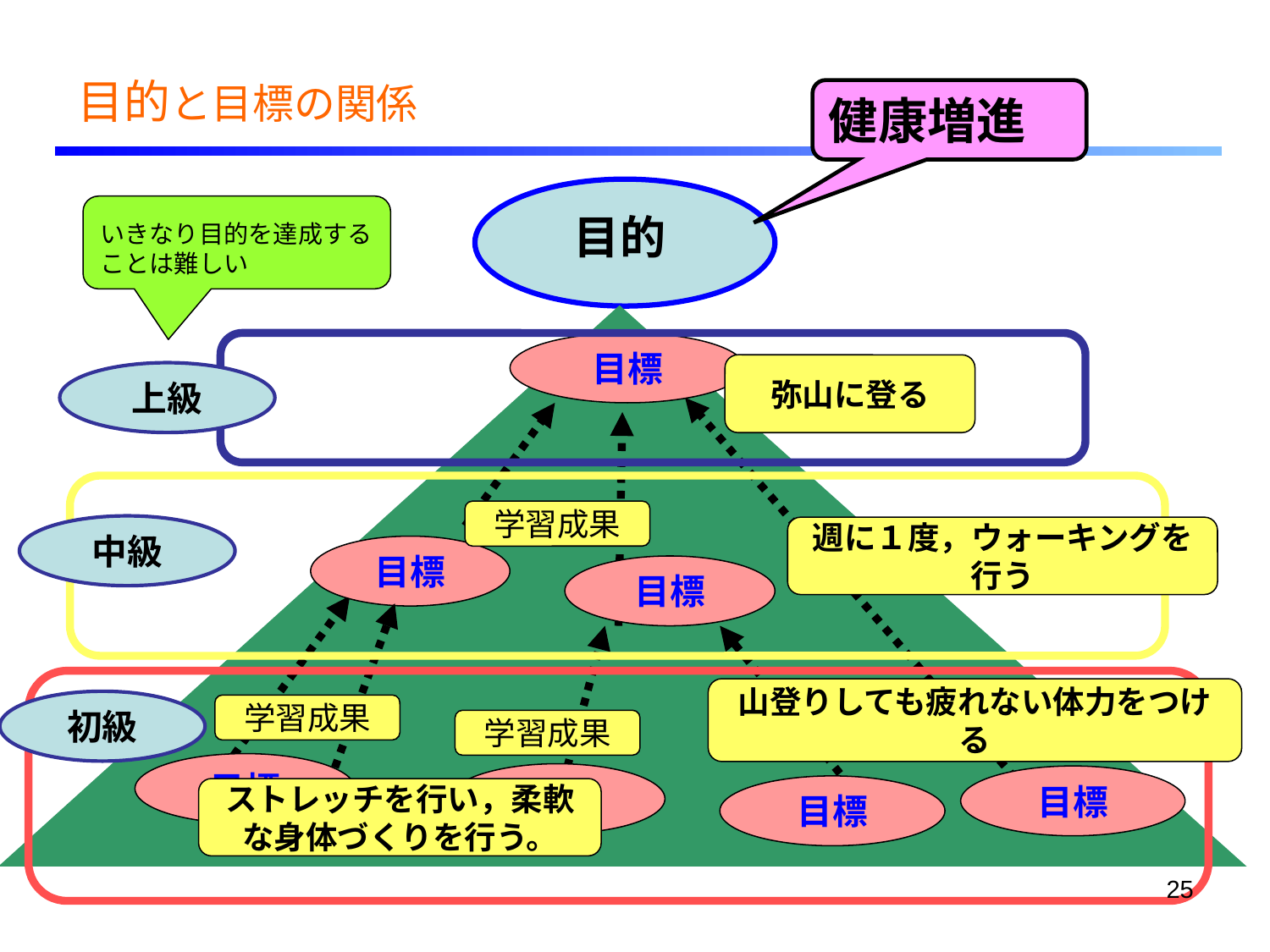

目的と目標の関係

健康増進

目的
いきなり目的を達成することは難しい

目標
弥山に登る
上級

学習成果
中級
週に１度，ウォーキングを行う
目標

目標

山登りしても疲れない体力をつける
初級
学習成果
学習成果
学習成果
目標
目標
目標
目標
ストレッチを行い，柔軟な身体づくりを行う。
25